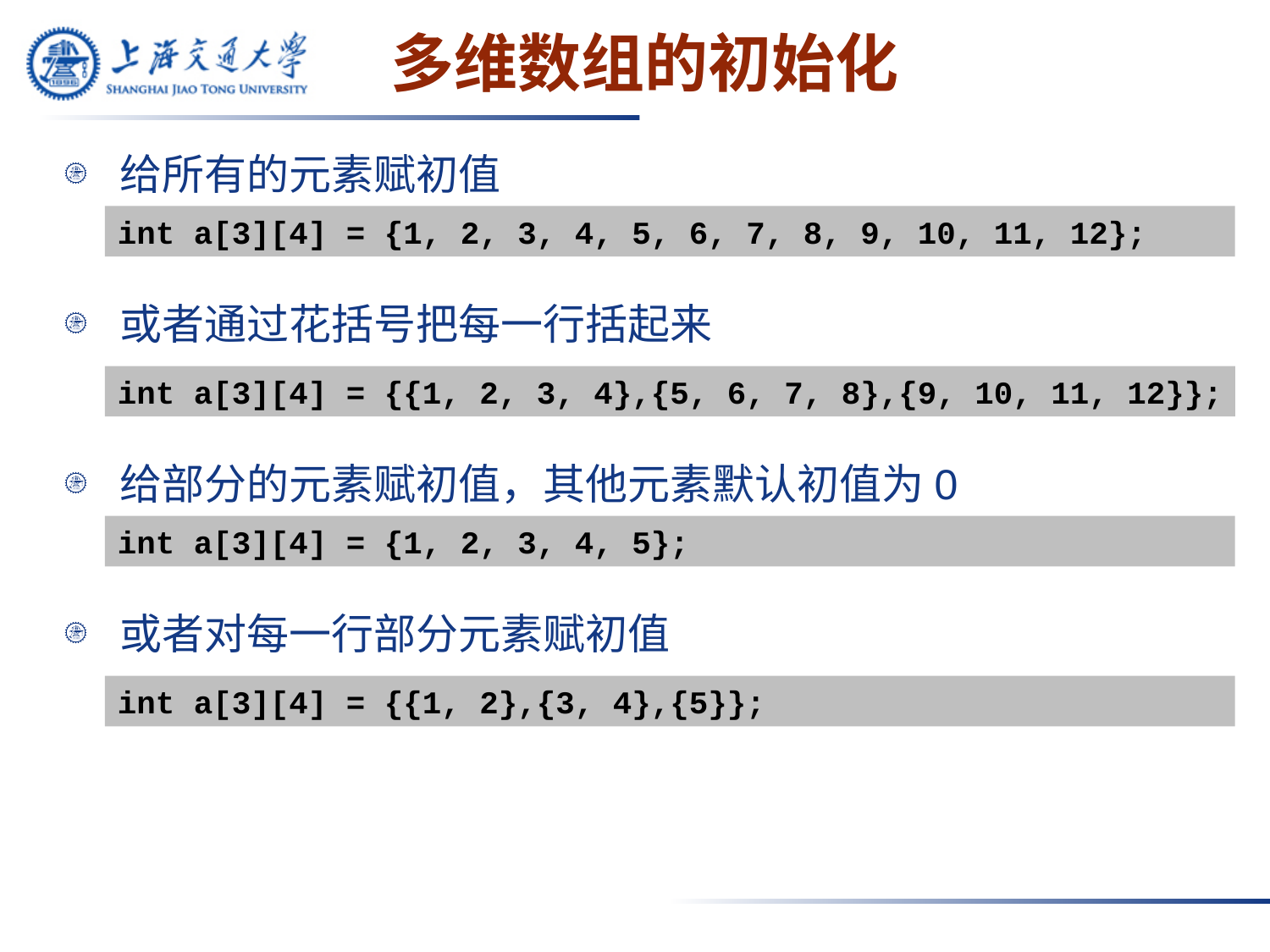

# 多维数组的初始化
给所有的元素赋初值
int a[3][4] = {1, 2, 3, 4, 5, 6, 7, 8, 9, 10, 11, 12};
或者通过花括号把每一行括起来
int a[3][4] = {{1, 2, 3, 4},{5, 6, 7, 8},{9, 10, 11, 12}};
给部分的元素赋初值，其他元素默认初值为0
int a[3][4] = {1, 2, 3, 4, 5};
或者对每一行部分元素赋初值
int a[3][4] = {{1, 2},{3, 4},{5}};